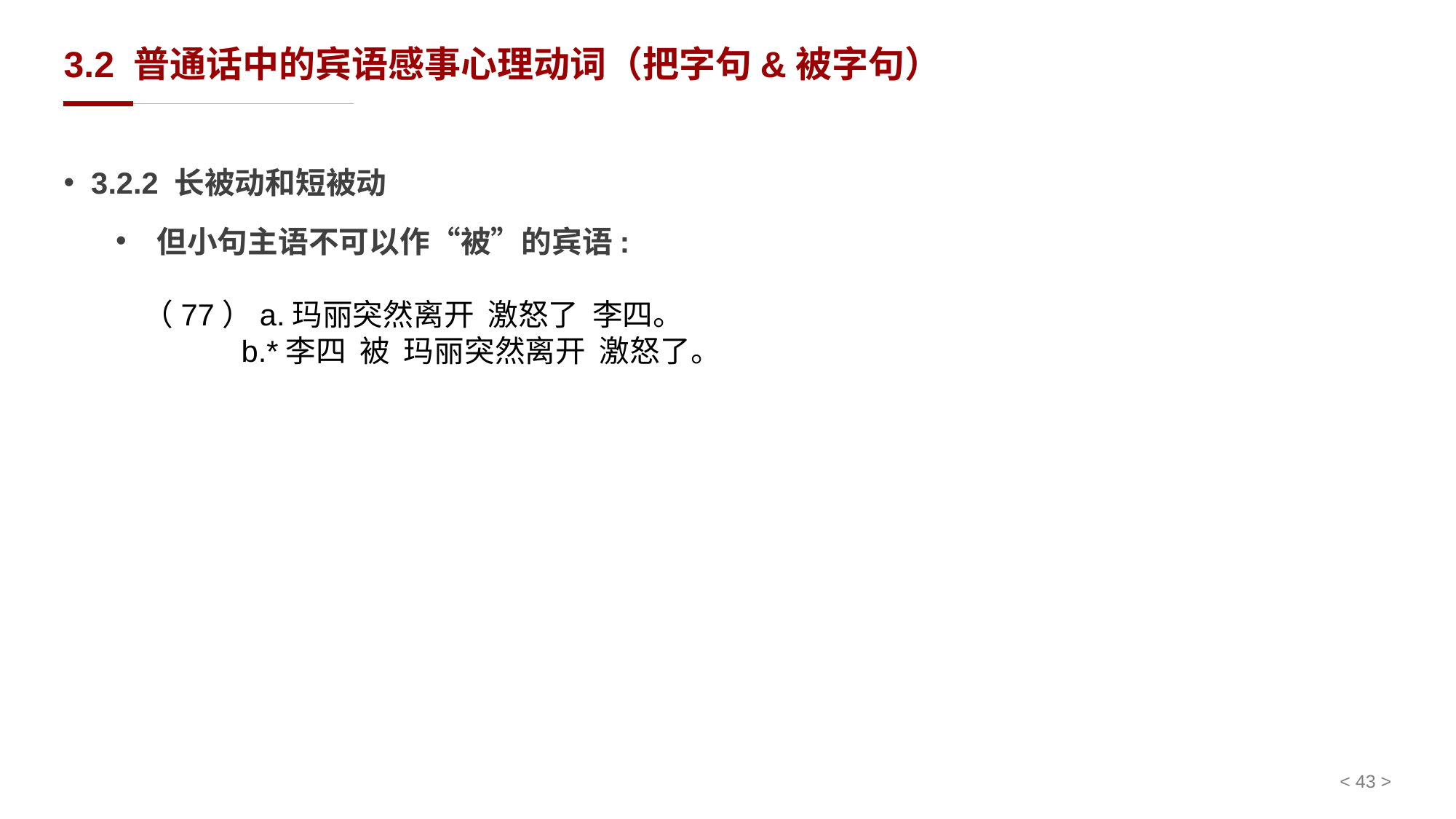

# 3.2 普通话中的宾语感事心理动词（把字句&被字句）
3.2.2 长被动和短被动
但小句主语不可以作“被”的宾语:

   （77）a.玛丽突然离开  激怒了  李四。
               b.*李四  被  玛丽突然离开  激怒了。
< 43 >